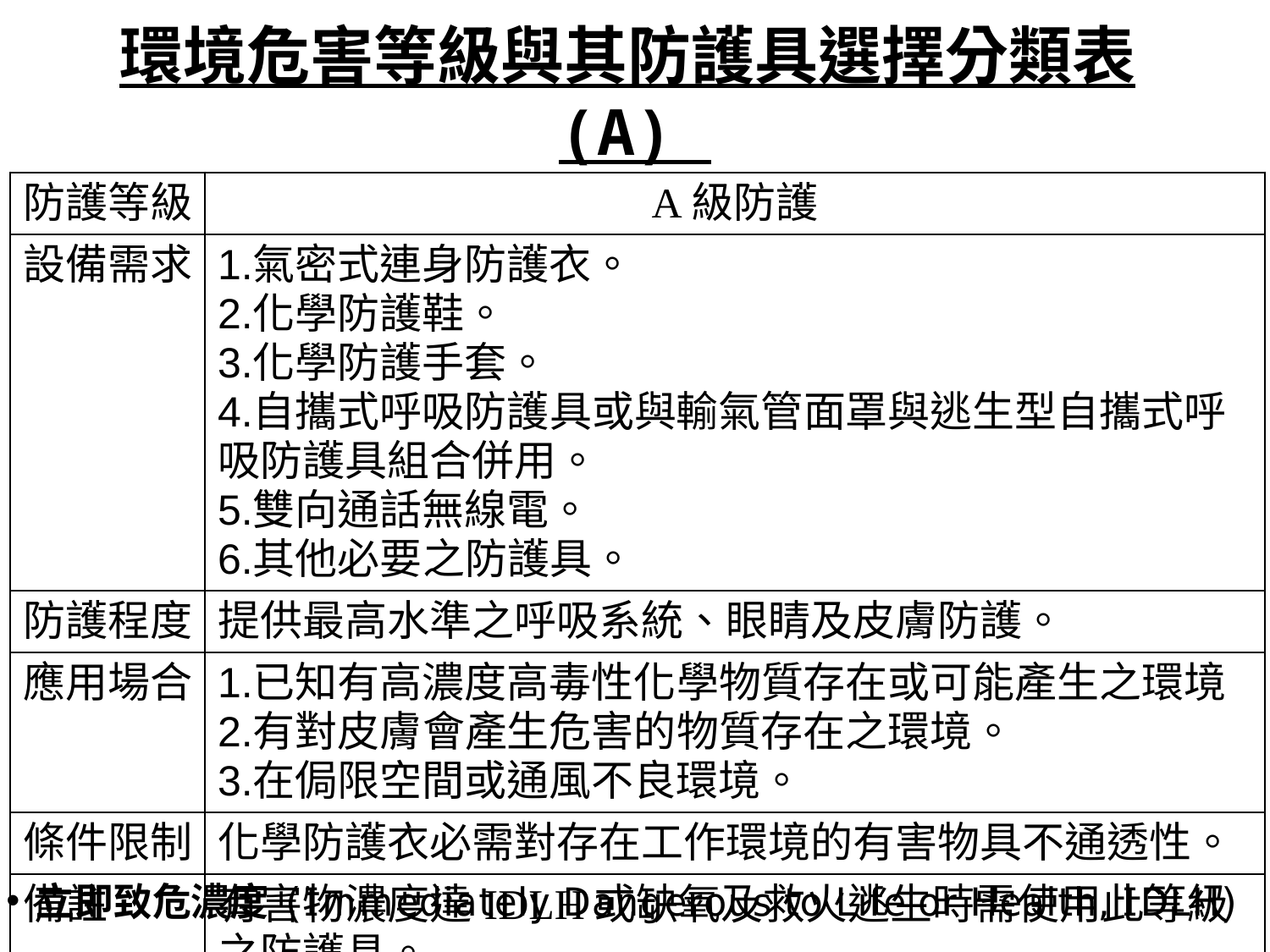

環境危害等級與其防護具選擇分類表(A)
| 防護等級 | A級防護 |
| --- | --- |
| 設備需求 | 氣密式連身防護衣。 化學防護鞋。 化學防護手套。 自攜式呼吸防護具或與輸氣管面罩與逃生型自攜式呼吸防護具組合併用。 雙向通話無線電。 其他必要之防護具。 |
| 防護程度 | 提供最高水準之呼吸系統、眼睛及皮膚防護。 |
| 應用場合 | 已知有高濃度高毒性化學物質存在或可能產生之環境 有對皮膚會產生危害的物質存在之環境。 在侷限空間或通風不良環境。 |
| 條件限制 | 化學防護衣必需對存在工作環境的有害物具不通透性。 |
| 備註 | 有害物濃度達IDLH或缺氧及救火逃生時需使用此等級之防護具。 |
立即致危濃度 (Immediately Dangerous to Life or Health, IDLH)